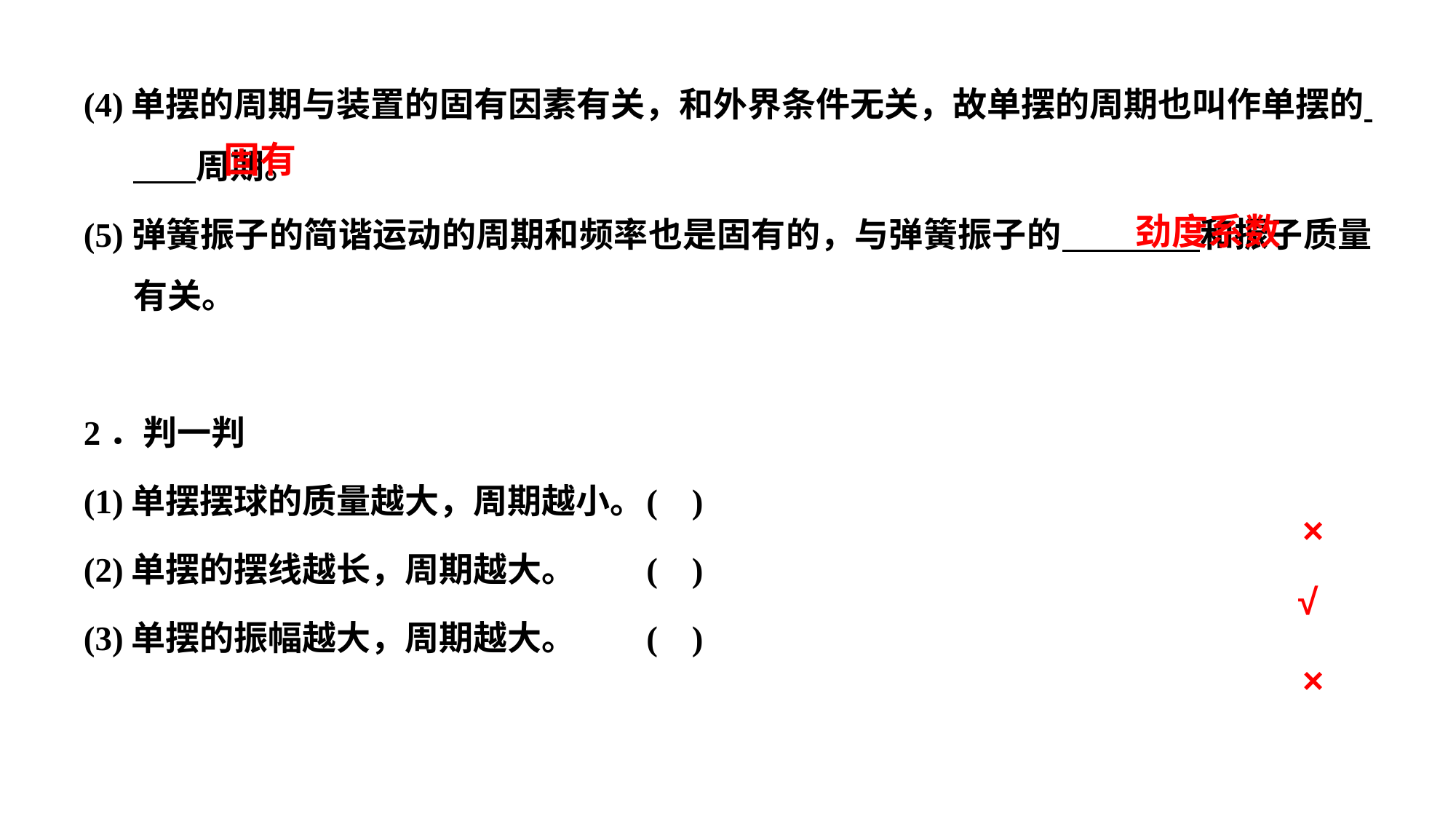

(4)单摆的周期与装置的固有因素有关，和外界条件无关，故单摆的周期也叫作单摆的          周期。
(5)弹簧振子的简谐运动的周期和频率也是固有的，与弹簧振子的                 和振子质量有关。

2．判一判
(1)单摆摆球的质量越大，周期越小。						(    )
(2)单摆的摆线越长，周期越大。							(    )
(3)单摆的振幅越大，周期越大。							(    )

固有
劲度系数
×
√
×